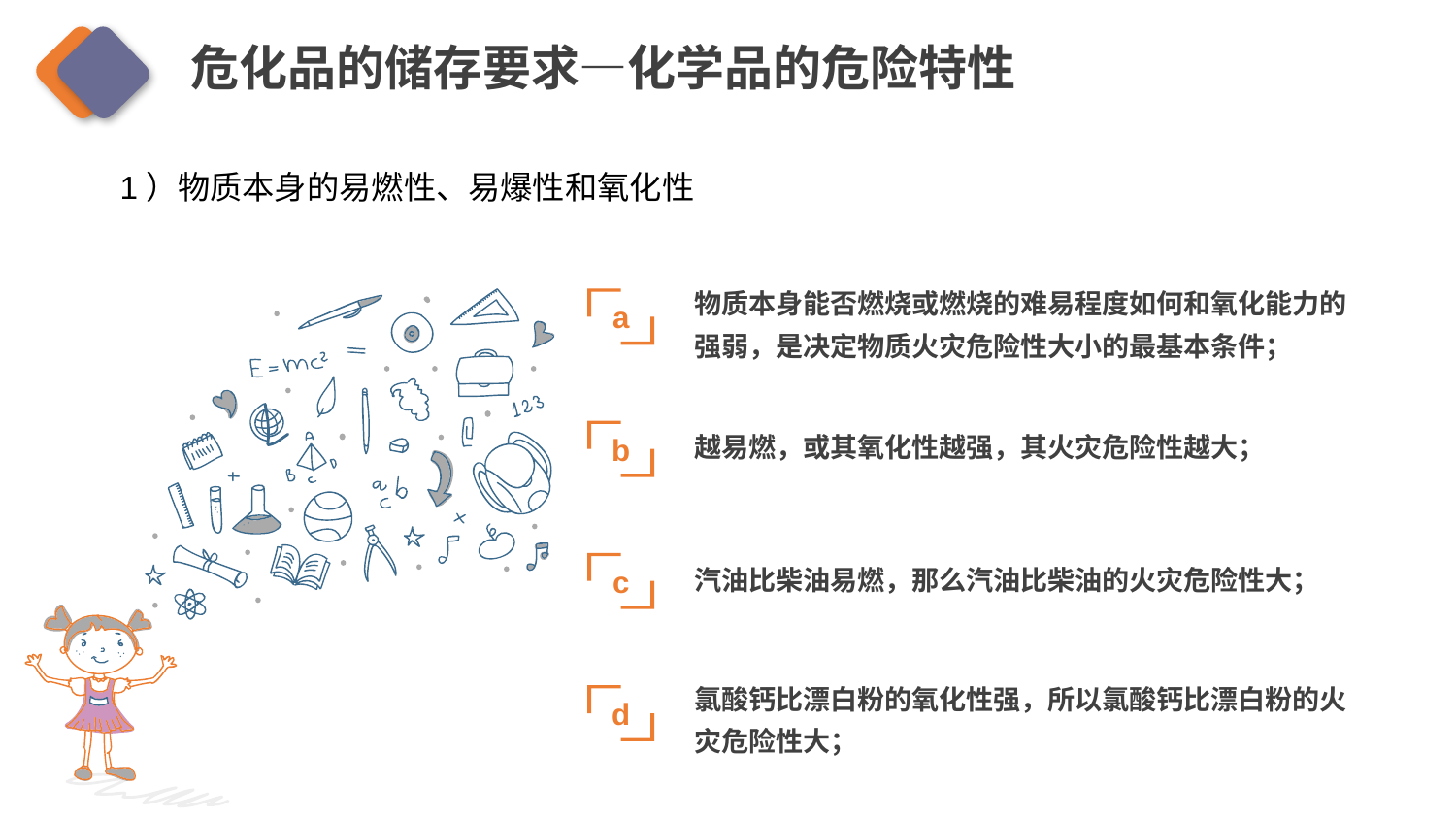

危化品的储存要求—化学品的危险特性
1）物质本身的易燃性、易爆性和氧化性
物质本身能否燃烧或燃烧的难易程度如何和氧化能力的强弱，是决定物质火灾危险性大小的最基本条件；

a
b
越易燃，或其氧化性越强，其火灾危险性越大；
c
汽油比柴油易燃，那么汽油比柴油的火灾危险性大；
氯酸钙比漂白粉的氧化性强，所以氯酸钙比漂白粉的火灾危险性大；
d